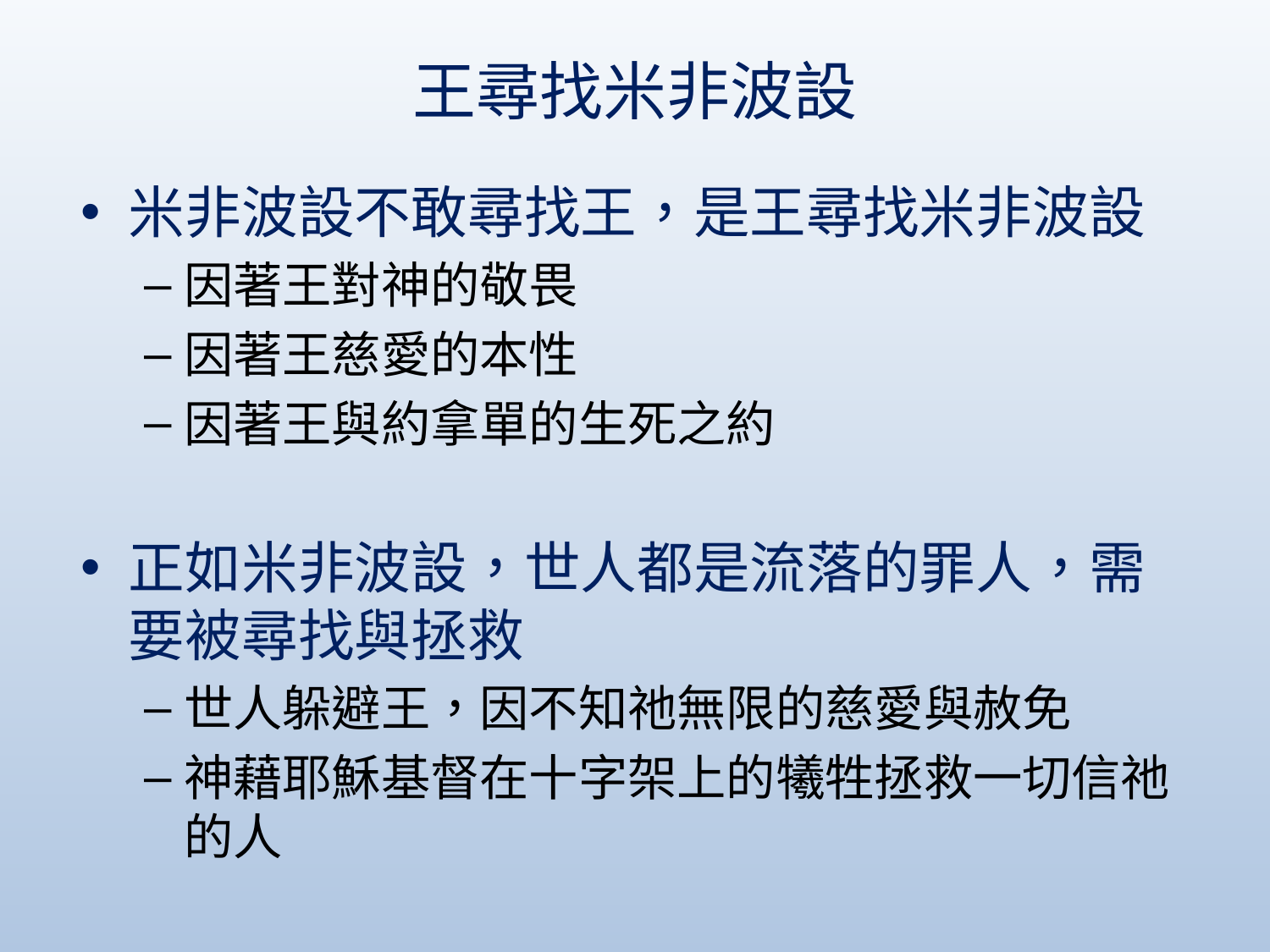

# 王尋找米非波設
米非波設不敢尋找王，是王尋找米非波設
因著王對神的敬畏
因著王慈愛的本性
因著王與約拿單的生死之約

正如米非波設，世人都是流落的罪人，需要被尋找與拯救
世人躲避王，因不知祂無限的慈愛與赦免
神藉耶穌基督在十字架上的犧牲拯救一切信祂的人